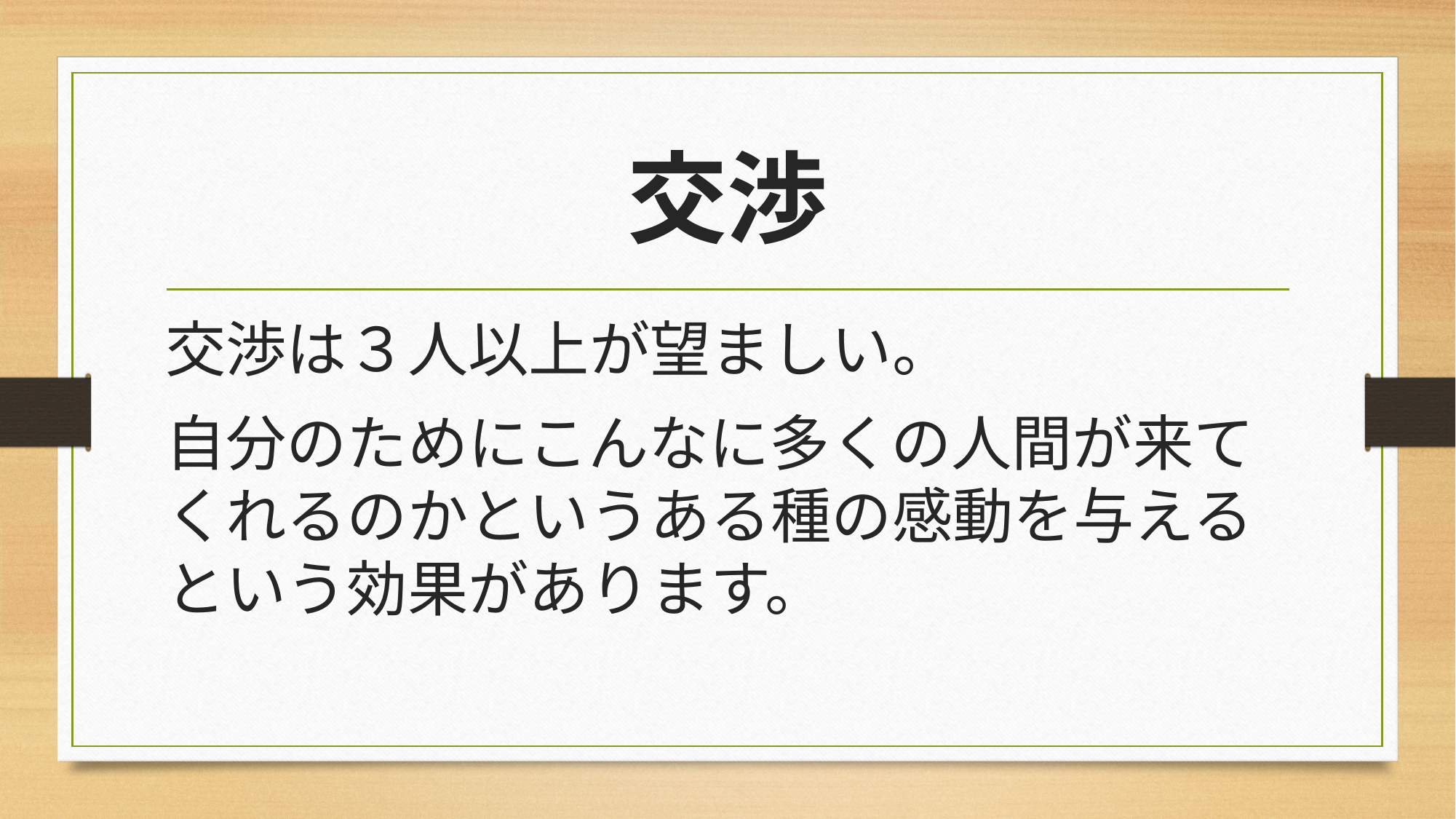

# 交渉
交渉は３人以上が望ましい。
自分のためにこんなに多くの人間が来てくれるのかというある種の感動を与えるという効果があります。